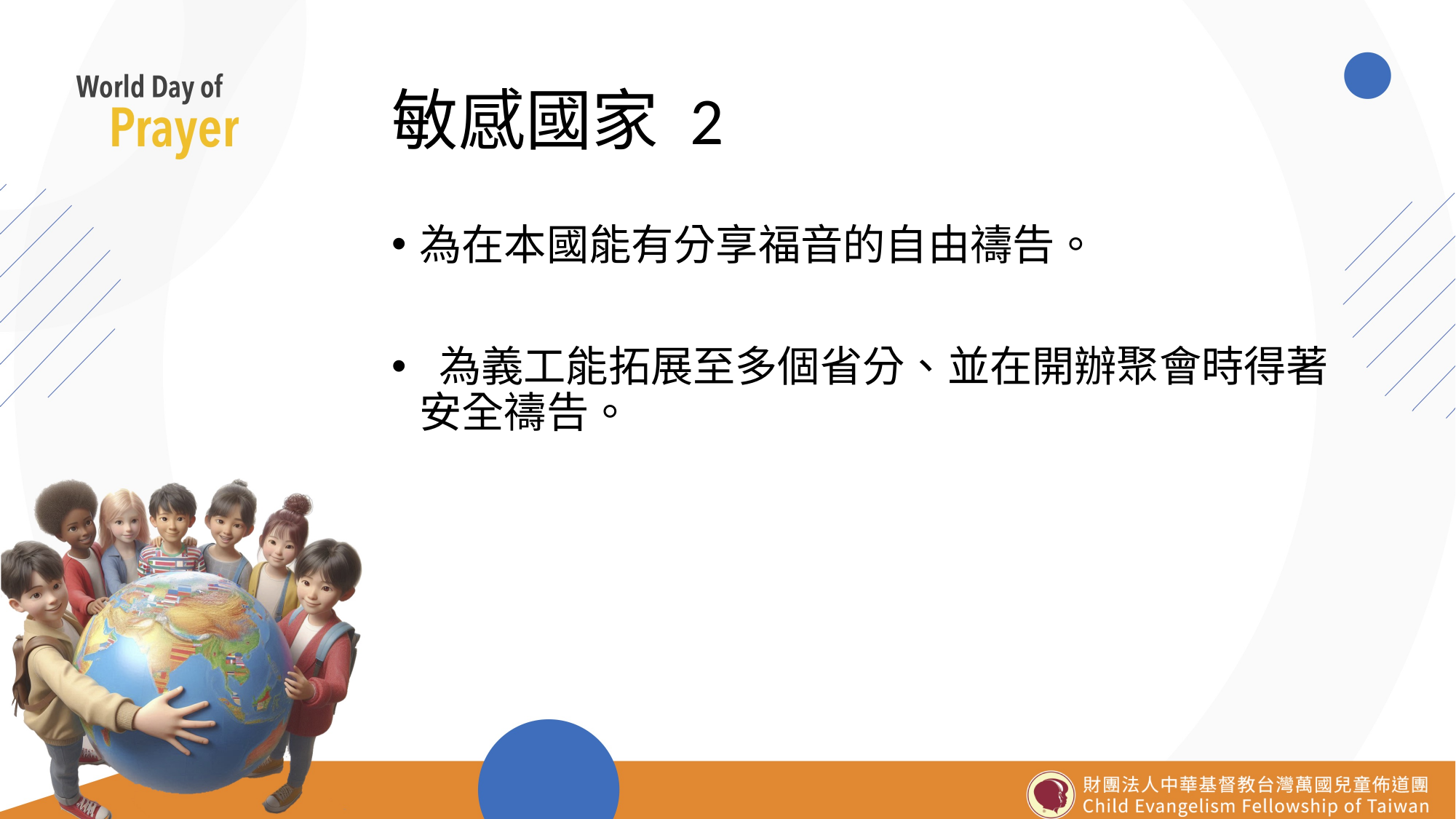

# 敏感國家 2
為在本國能有分享福音的自由禱告。

 為義工能拓展至多個省分、並在開辦聚會時得著安全禱告。